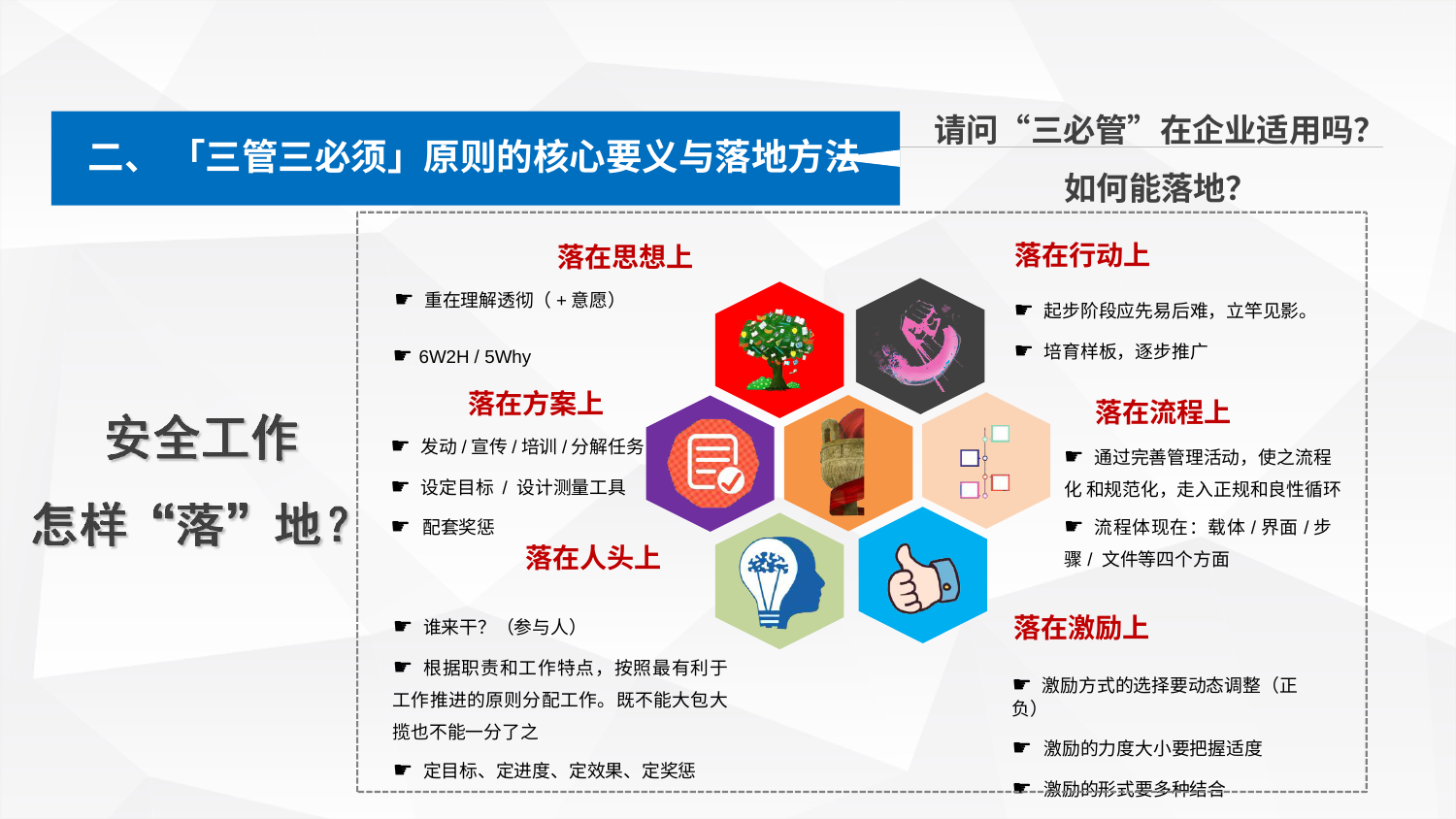

# 请问“三必管”在企业适用吗？

二、 「三管三必须」原则的核心要义与落地方法

如何能落地？

落在思想上
☛ 重在理解透彻（+意愿）
落在行动上
☛ 起步阶段应先易后难，立竿见影。
☛ 培育样板，逐步推广

☛ 6W2H / 5Why
落在方案上
☛ 发动/宣传/培训/分解任务
☛ 设定目标 / 设计测量工具
☛ 配套奖惩
落在人头上
落在流程上
☛ 通过完善管理活动，使之流程化 和规范化，走入正规和良性循环
☛ 流程体现在：载体/界面/步骤/ 文件等四个方面

☛ 谁来干？（参与人）
☛ 根据职责和工作特点，按照最有利于 工作推进的原则分配工作。既不能大包大 揽也不能一分了之
☛ 定目标、定进度、定效果、定奖惩
落在激励上
☛ 激励方式的选择要动态调整（正负）
☛ 激励的力度大小要把握适度
☛ 激励的形式要多种结合